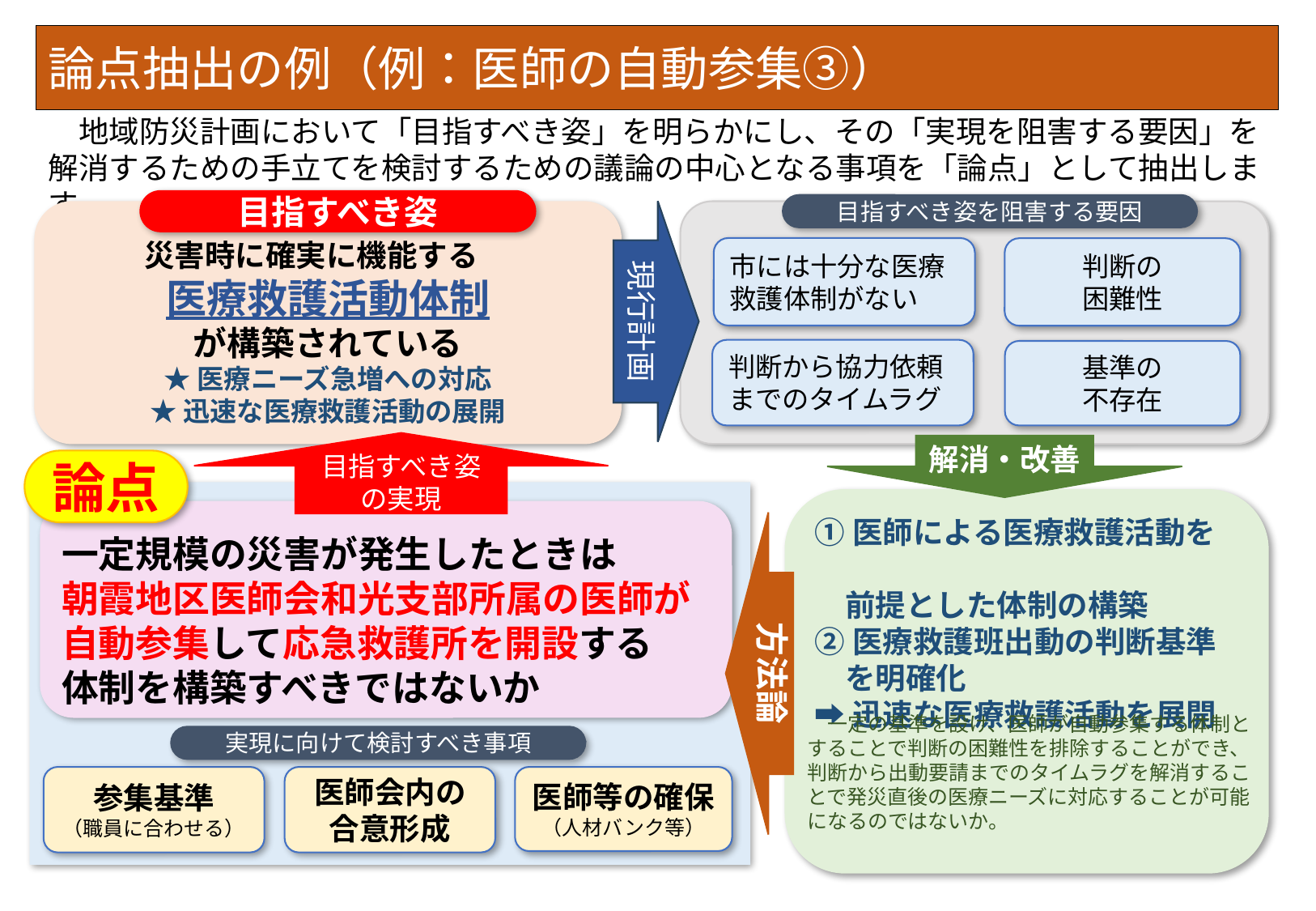

# 論点抽出の例（例：医師の自動参集③）
　地域防災計画において「目指すべき姿」を明らかにし、その「実現を阻害する要因」を解消するための手立てを検討するための議論の中心となる事項を「論点」として抽出します。
目指すべき姿
目指すべき姿を阻害する要因
災害時に確実に機能する
医療救護活動体制
が構築されている
★医療ニーズ急増への対応
★迅速な医療救護活動の展開
現行計画

市には十分な医療救護体制がない
判断の
困難性
判断から協力依頼までのタイムラグ
基準の
不存在
目指すべき姿
の実現
解消・改善
論点

①医師による医療救護活動を
　前提とした体制の構築
②医療救護班出動の判断基準
　を明確化
➡迅速な医療救護活動を展開

一定規模の災害が発生したときは
朝霞地区医師会和光支部所属の医師が
自動参集して応急救護所を開設する
体制を構築すべきではないか
方法論
　一定の基準を設け、医師が自動参集する体制とすることで判断の困難性を排除することができ、判断から出動要請までのタイムラグを解消することで発災直後の医療ニーズに対応することが可能になるのではないか。
実現に向けて検討すべき事項
参集基準
（職員に合わせる）
医師会内の
合意形成
医師等の確保
（人材バンク等）
20